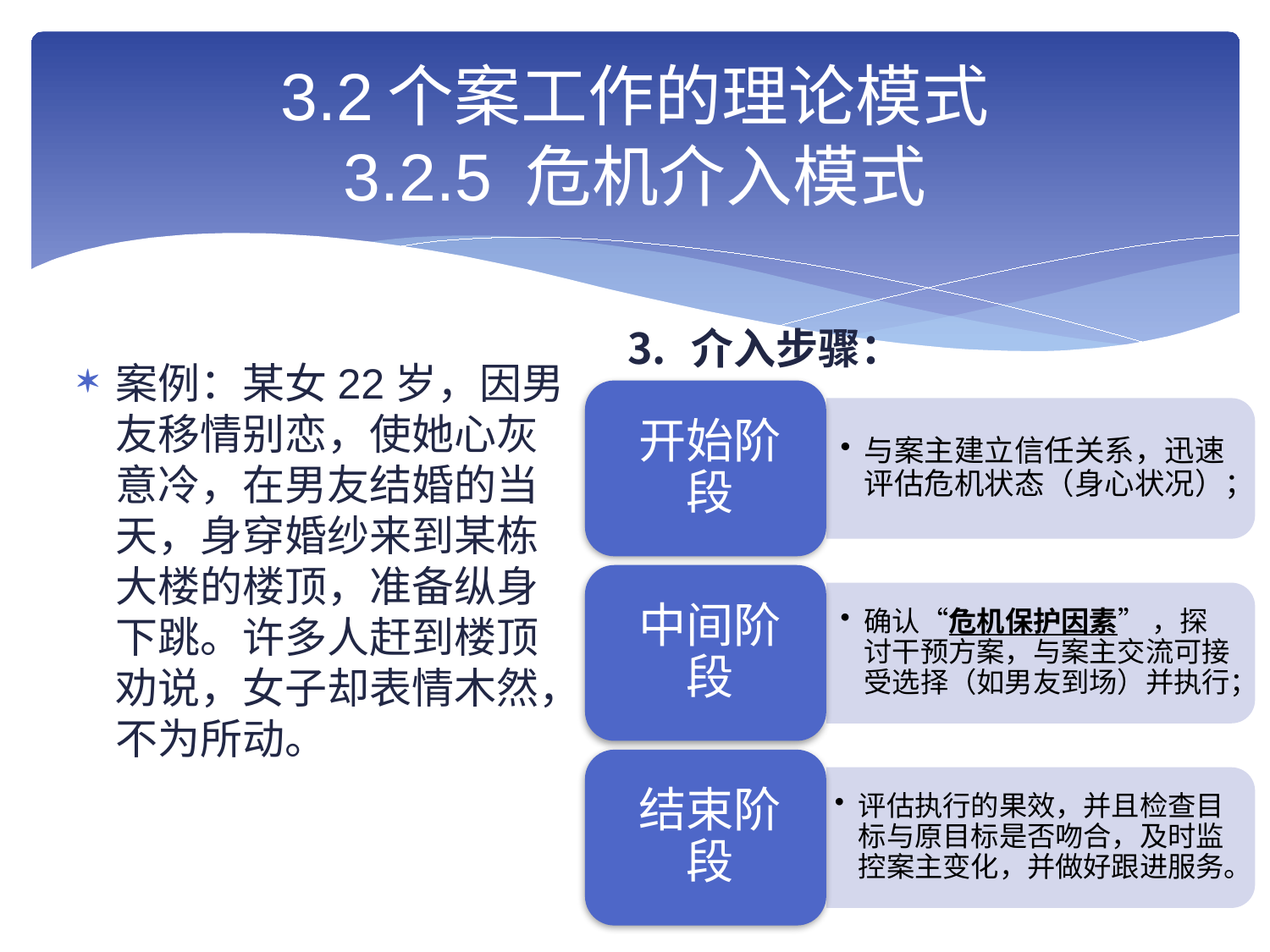

# 3.2个案工作的理论模式 3.2.5 危机介入模式
介入步骤：
案例：某女22岁，因男友移情别恋，使她心灰意冷，在男友结婚的当天，身穿婚纱来到某栋大楼的楼顶，准备纵身下跳。许多人赶到楼顶劝说，女子却表情木然，不为所动。
与案主建立信任关系，迅速评估危机状态（身心状况）；
开始阶段
确认“危机保护因素” ，探讨干预方案，与案主交流可接受选择（如男友到场）并执行；
中间阶段
评估执行的果效，并且检查目标与原目标是否吻合，及时监控案主变化，并做好跟进服务。
结束阶段